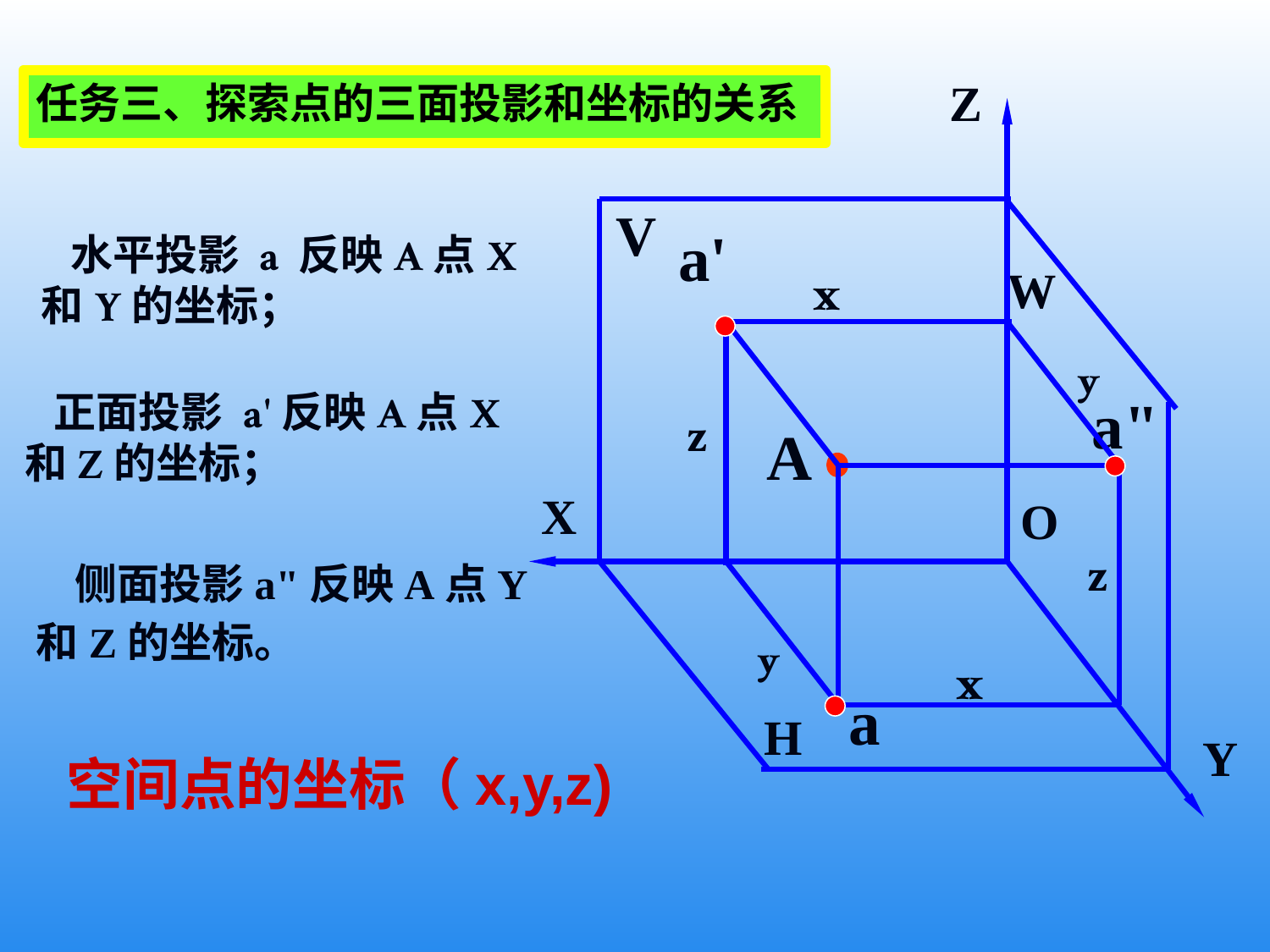

Z
X
Y
V
a'
W
a"
A

a
H

O

任务三、探索点的三面投影和坐标的关系
  水平投影 a 反映A点X和Y的坐标；
x

y
  正面投影 a'反映A点X和Z的坐标；
z

z
   侧面投影a"反映A点Y和Z的坐标。
y
x

空间点的坐标（x,y,z)